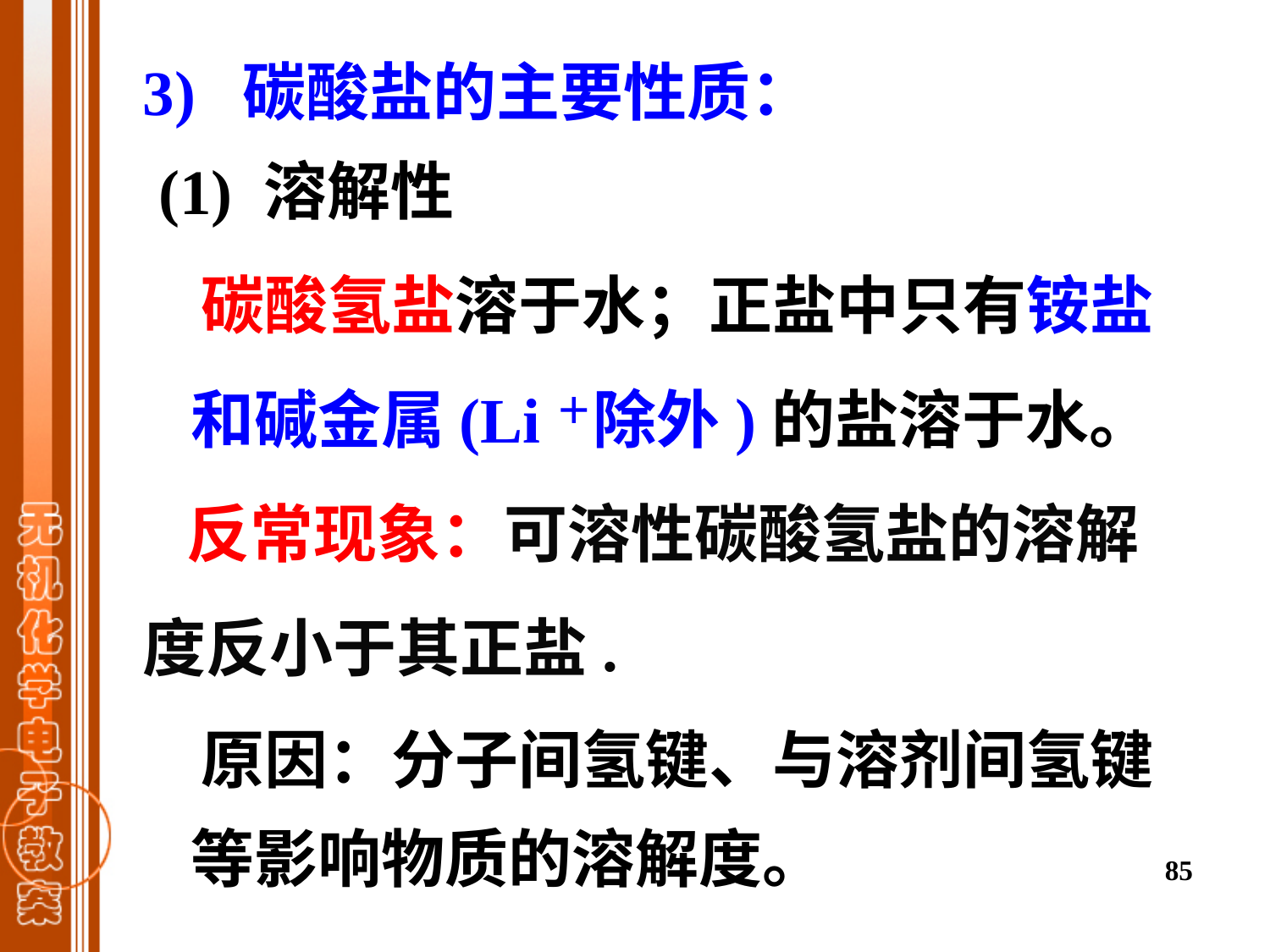

3)  碳酸盐的主要性质：
 (1) 溶解性
   碳酸氢盐溶于水；正盐中只有铵盐和碱金属(Li＋除外)的盐溶于水。
  反常现象：可溶性碳酸氢盐的溶解度反小于其正盐.
   原因：分子间氢键、与溶剂间氢键等影响物质的溶解度。
85